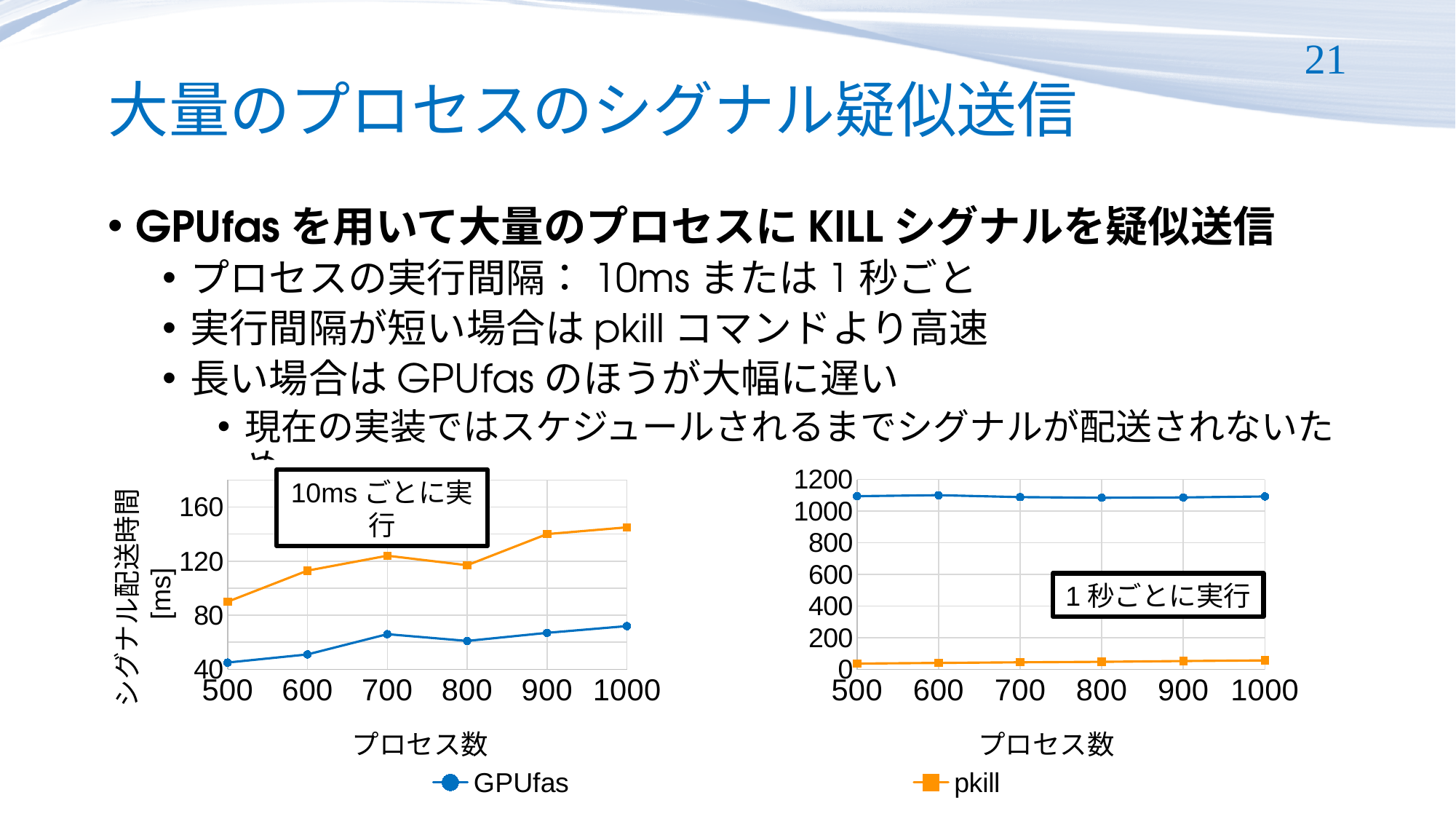

# 大量のプロセスのシグナル疑似送信
21
GPUfasを用いて大量のプロセスにKILLシグナルを疑似送信
プロセスの実行間隔：10msまたは1秒ごと
実行間隔が短い場合はpkillコマンドより高速
長い場合はGPUfasのほうが大幅に遅い
現在の実装ではスケジュールされるまでシグナルが配送されないため

### Chart

| Category | GPUfas | pkill |
|---|---|---|

### Chart

| Category | GPUfas(SIGKILL) | pkill(SIGKILL) |
|---|---|---|
10msごとに実行
1秒ごとに実行